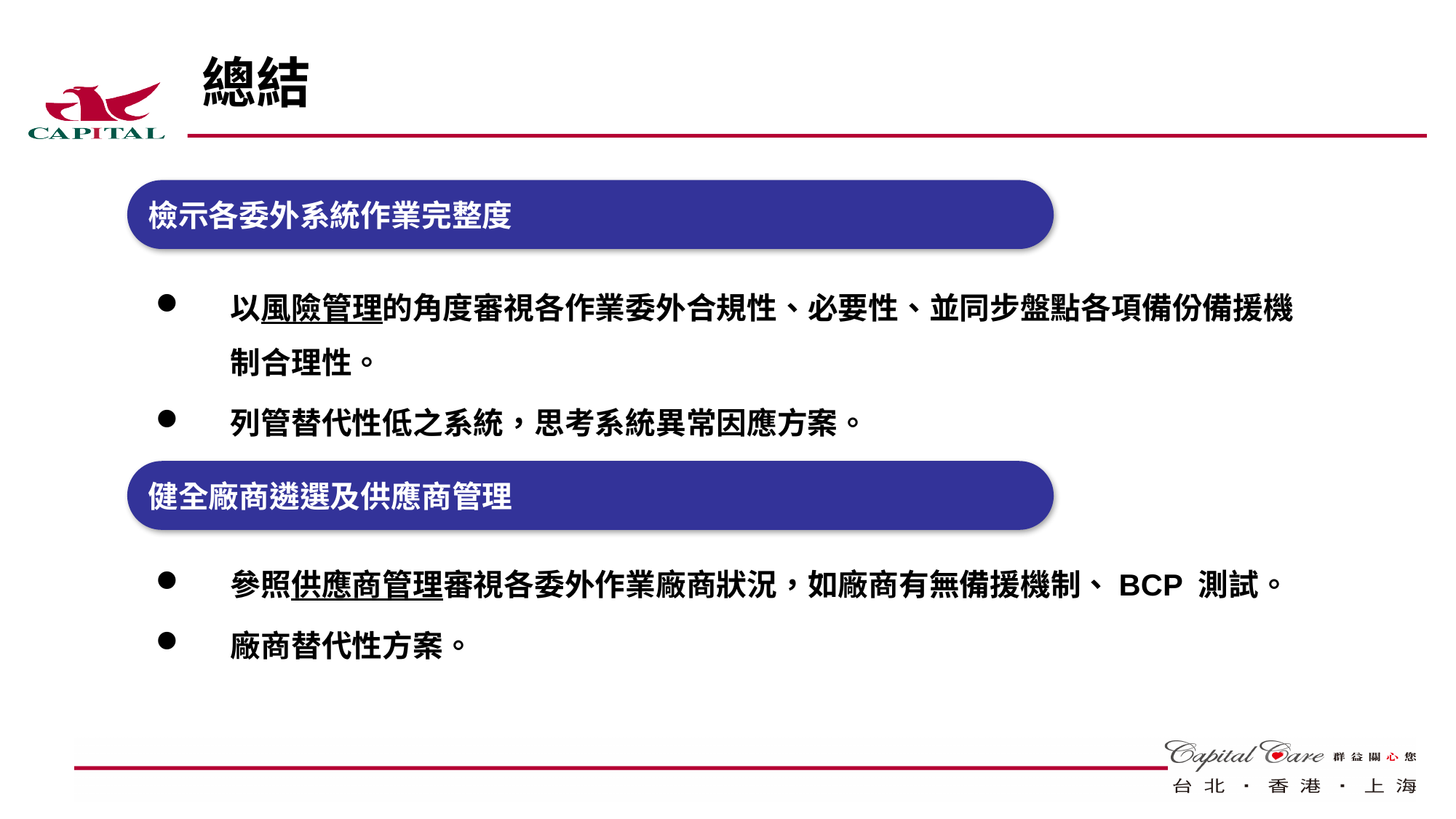

# 總結
檢示各委外系統作業完整度
以風險管理的角度審視各作業委外合規性、必要性、並同步盤點各項備份備援機制合理性。
列管替代性低之系統，思考系統異常因應方案。
健全廠商遴選及供應商管理
參照供應商管理審視各委外作業廠商狀況，如廠商有無備援機制、BCP 測試。
廠商替代性方案。